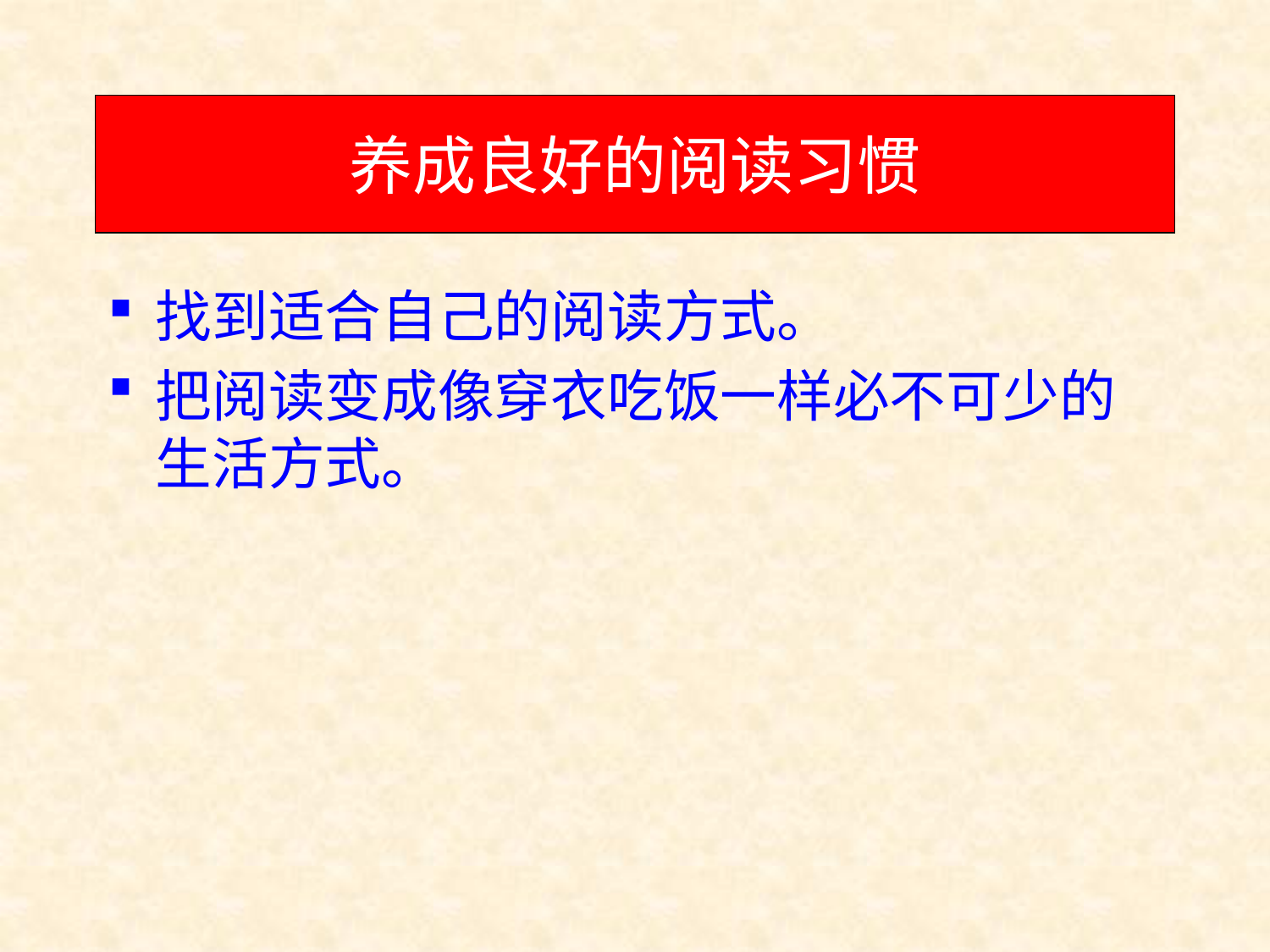

# 养成良好的阅读习惯
找到适合自己的阅读方式。
把阅读变成像穿衣吃饭一样必不可少的生活方式。